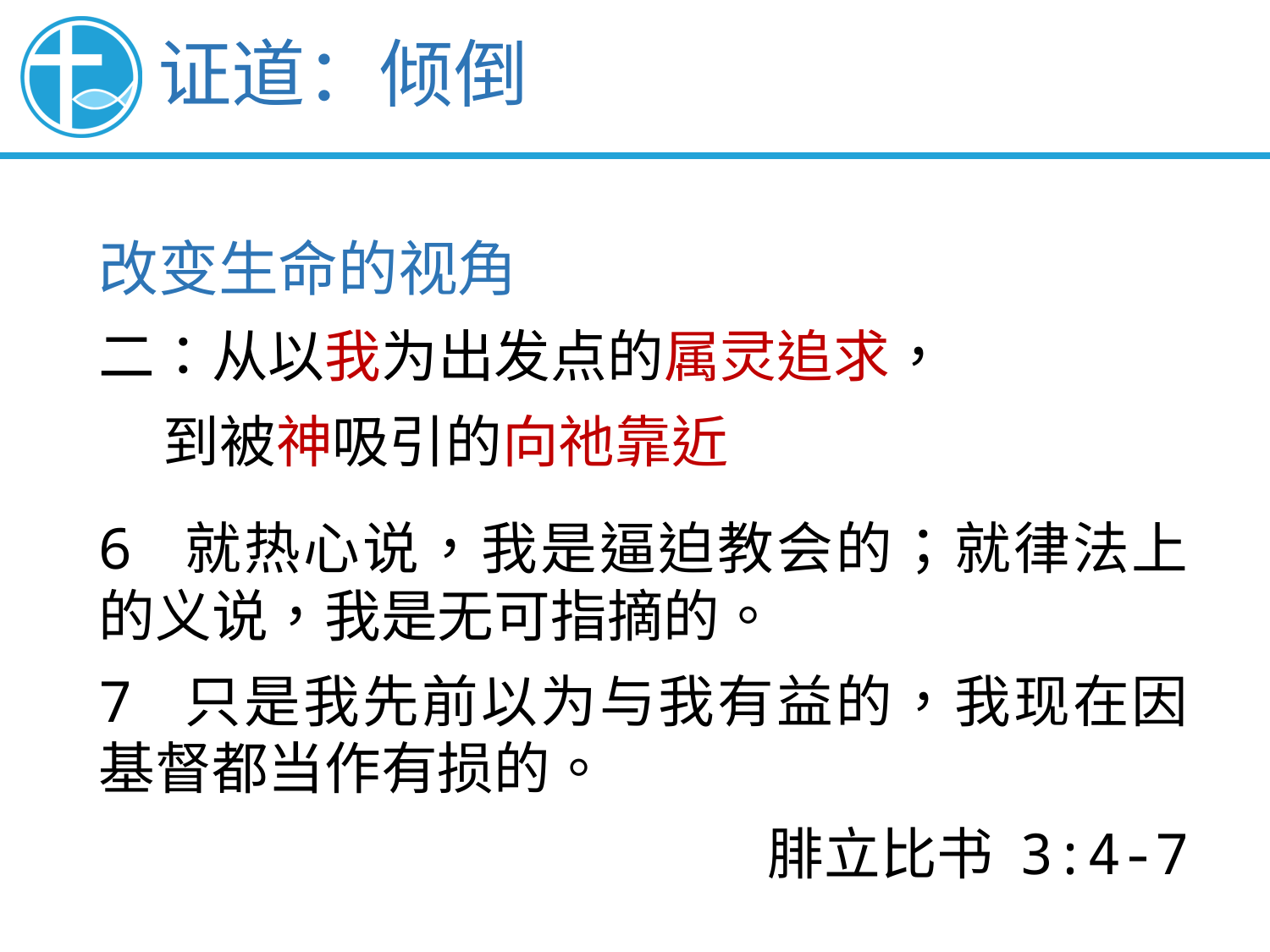

证道：倾倒
改变生命的视角
二：从以我为出发点的属灵追求，
    到被神吸引的向祂靠近
6 就热心说，我是逼迫教会的；就律法上的义说，我是无可指摘的。
7 只是我先前以为与我有益的，我现在因基督都当作有损的。
腓立比书 3:4-7